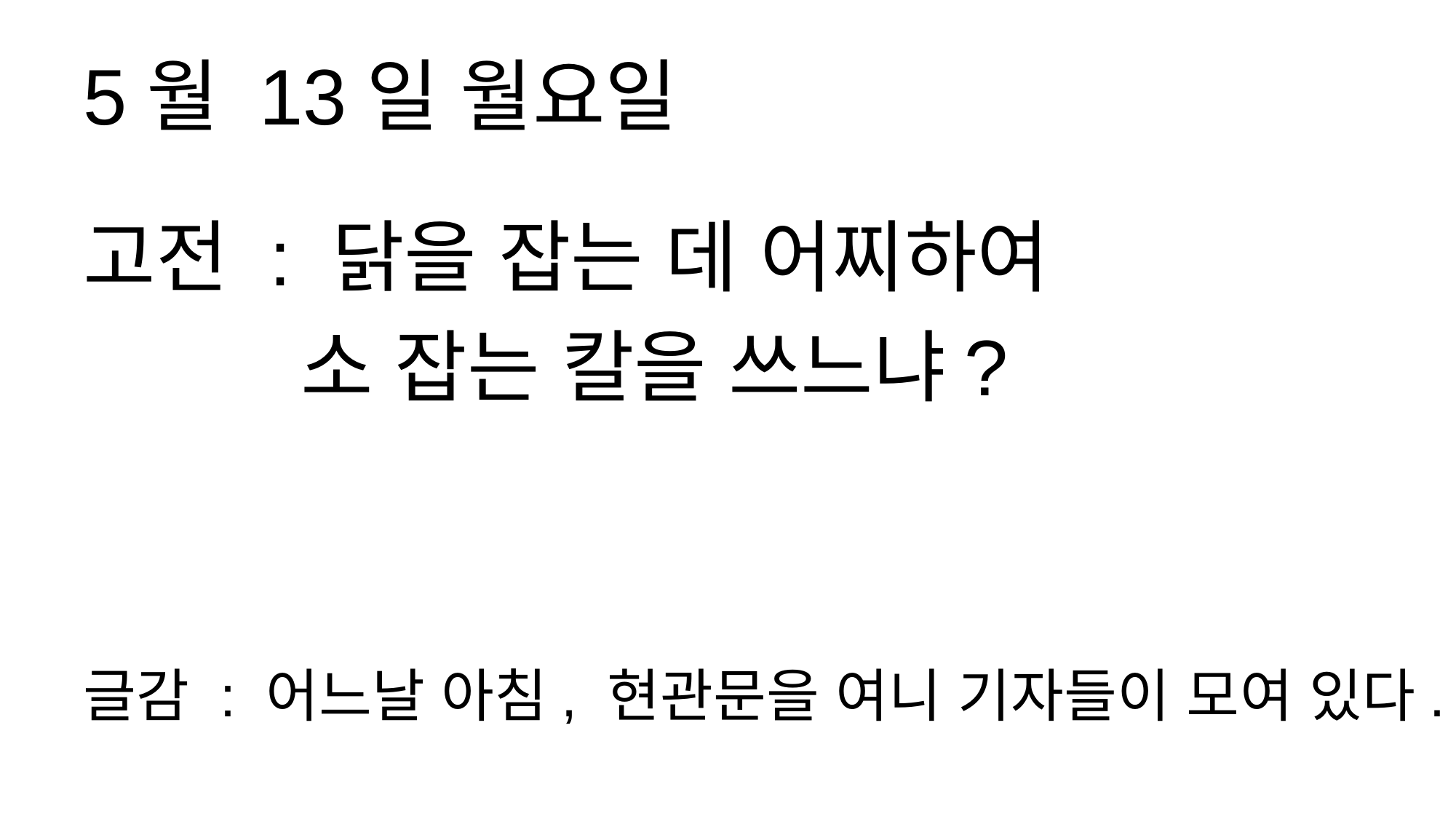

5월 13일 월요일
고전 : 닭을 잡는 데 어찌하여
         소 잡는 칼을 쓰느냐?
글감 : 어느날 아침, 현관문을 여니 기자들이 모여 있다.